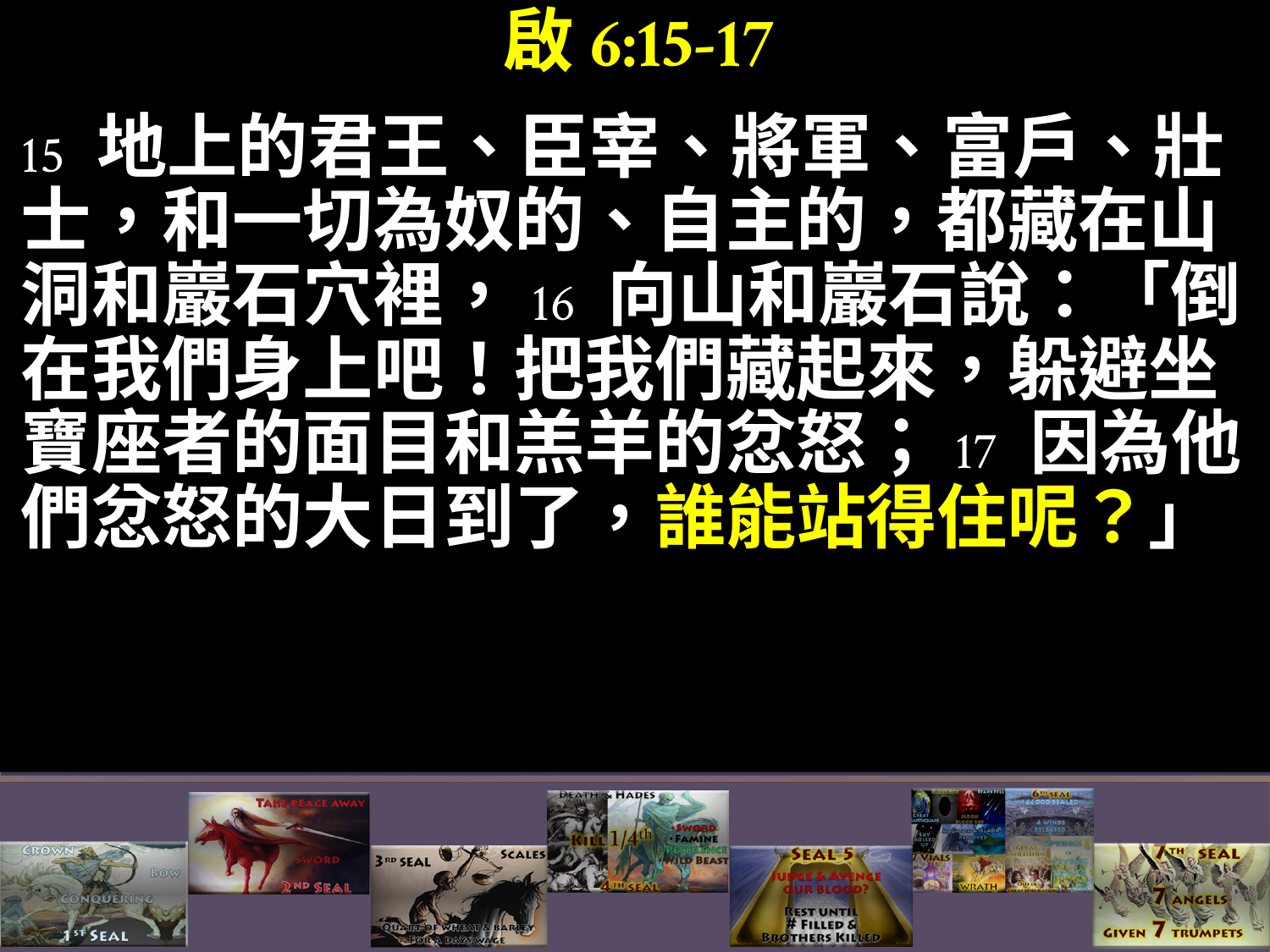

啟6:15-17
15 地上的君王、臣宰、將軍、富戶、壯士，和一切為奴的、自主的，都藏在山洞和巖石穴裡，16 向山和巖石說：「倒在我們身上吧！把我們藏起來，躲避坐寶座者的面目和羔羊的忿怒；17 因為他們忿怒的大日到了，誰能站得住呢？」